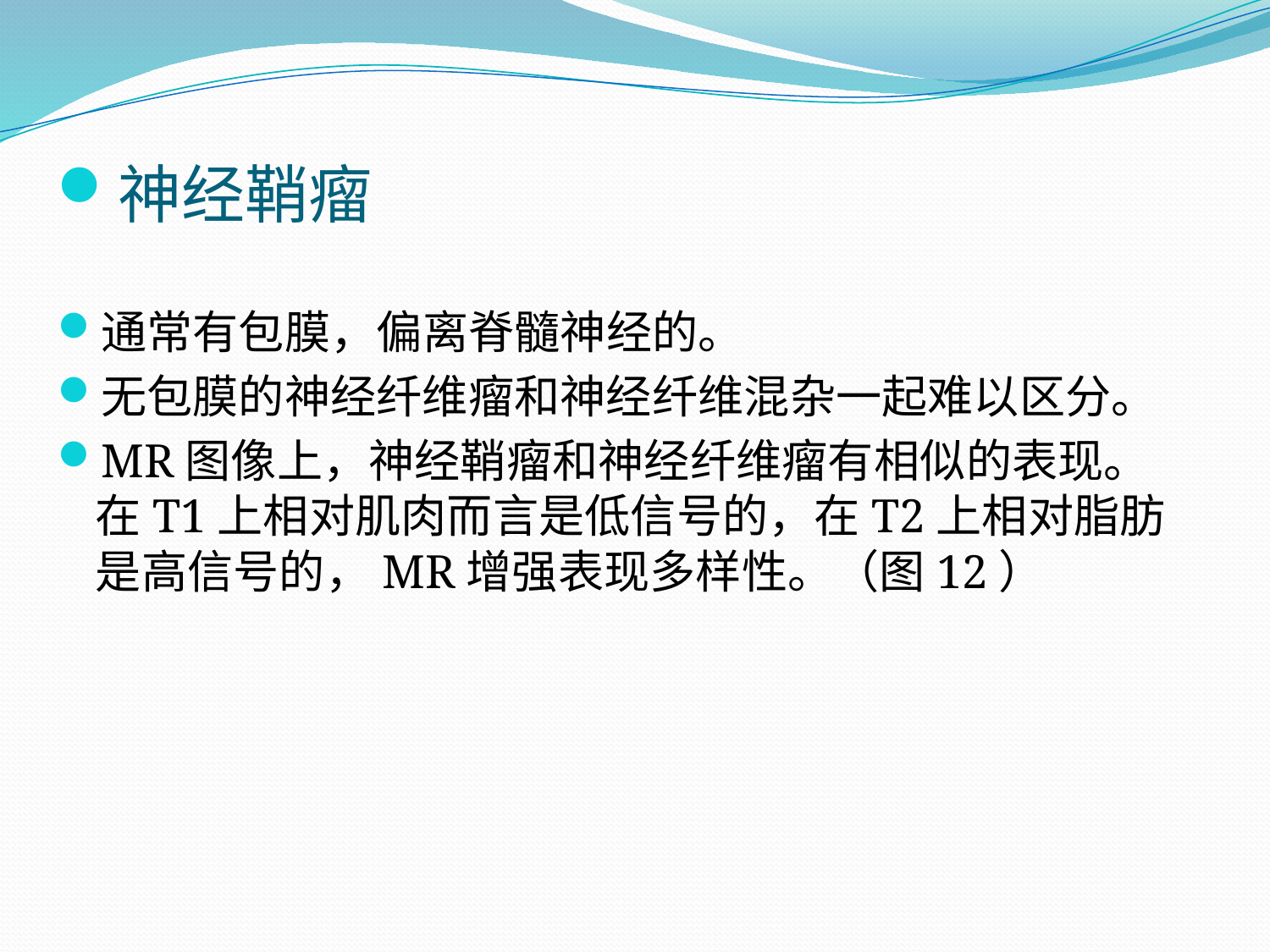

神经鞘瘤

通常有包膜，偏离脊髓神经的。
无包膜的神经纤维瘤和神经纤维混杂一起难以区分。
MR图像上，神经鞘瘤和神经纤维瘤有相似的表现。在T1上相对肌肉而言是低信号的，在T2上相对脂肪是高信号的，MR增强表现多样性。（图12）